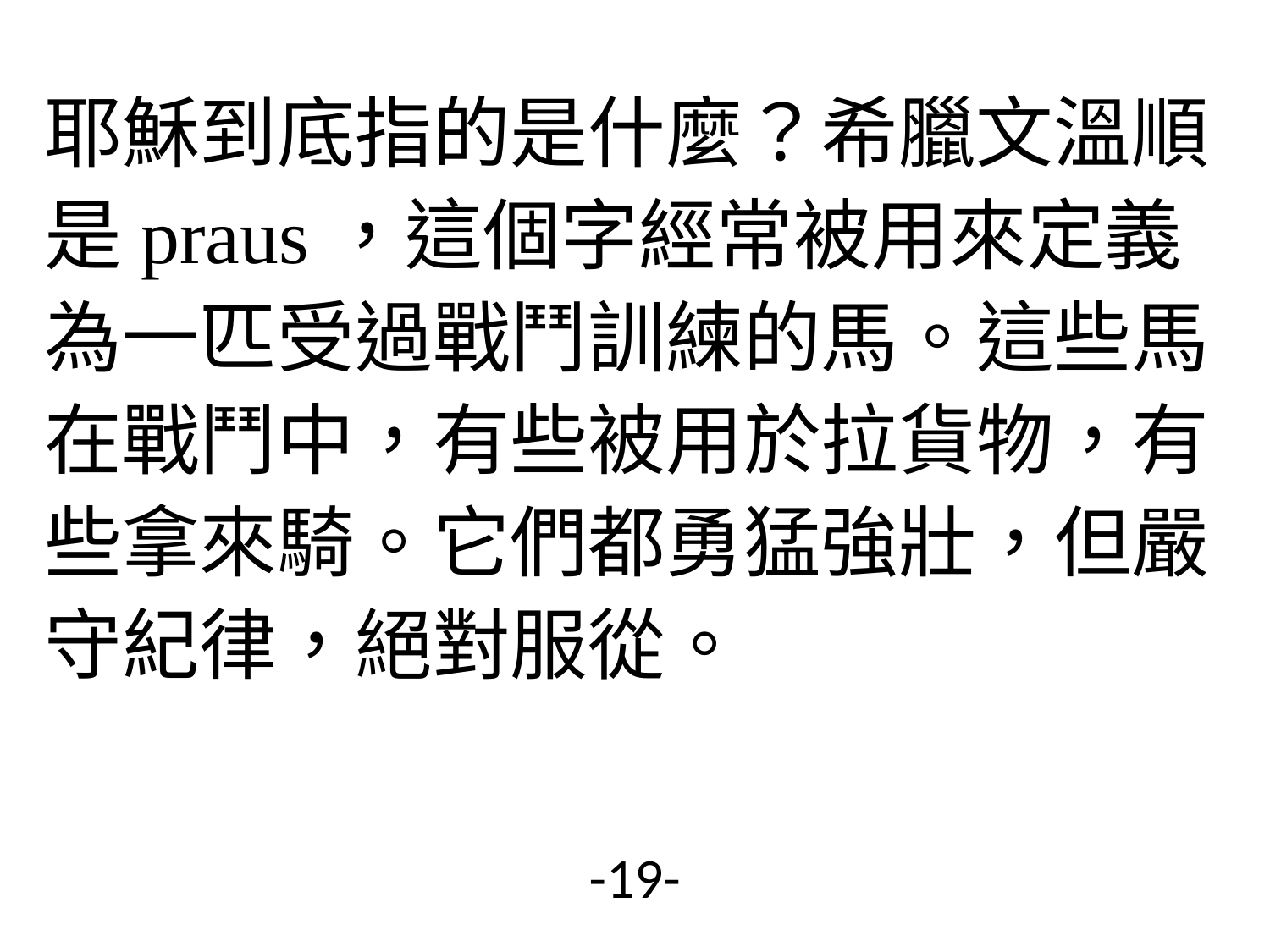

# 耶穌到底指的是什麼？希臘文溫順是praus，這個字經常被用來定義為一匹受過戰鬥訓練的馬。這些馬在戰鬥中，有些被用於拉貨物，有些拿來騎。它們都勇猛強壯，但嚴守紀律，絕對服從。
-19-